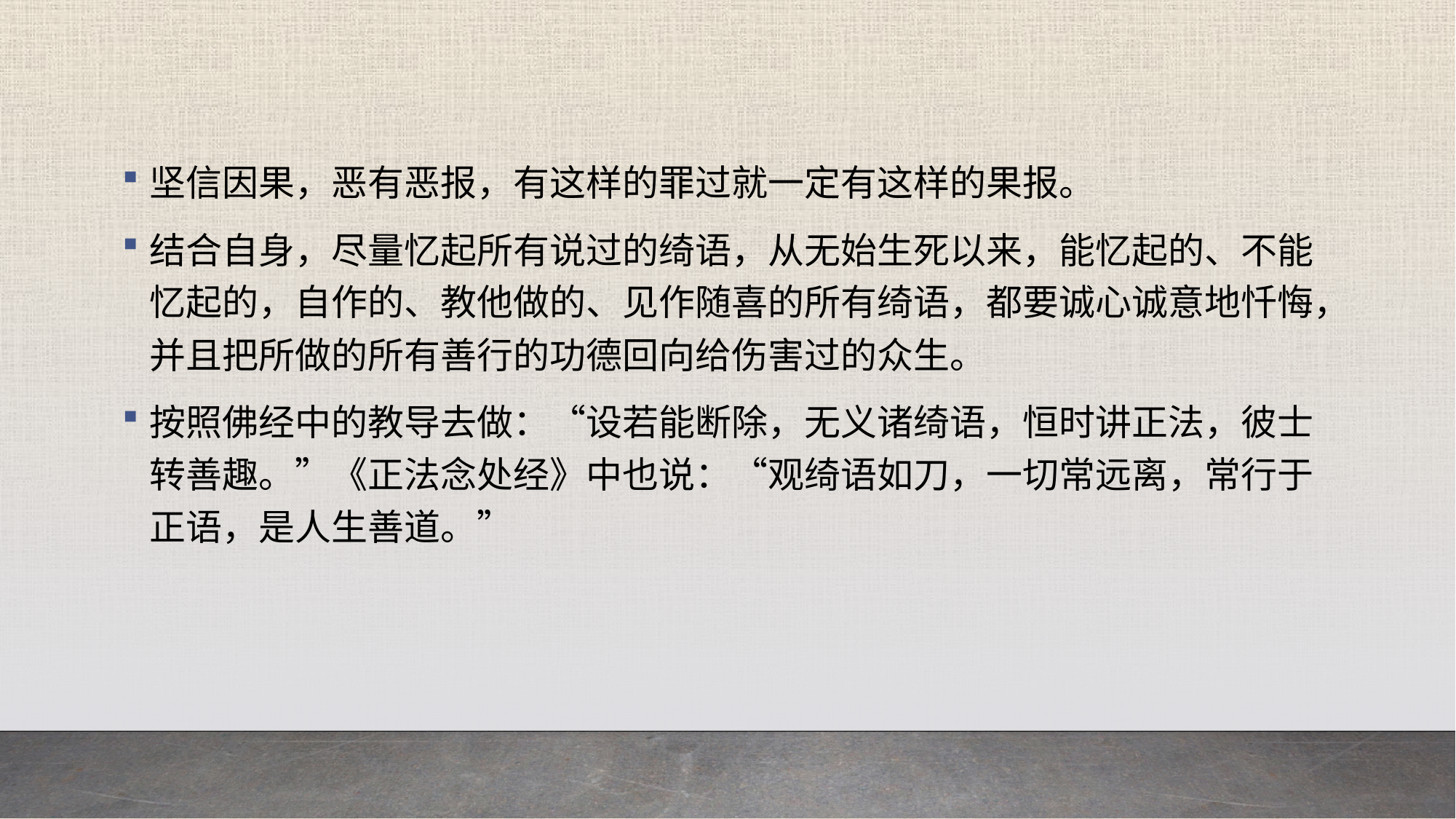

坚信因果，恶有恶报，有这样的罪过就一定有这样的果报。
结合自身，尽量忆起所有说过的绮语，从无始生死以来，能忆起的、不能忆起的，自作的、教他做的、见作随喜的所有绮语，都要诚心诚意地忏悔，并且把所做的所有善行的功德回向给伤害过的众生。
按照佛经中的教导去做：“设若能断除，无义诸绮语，恒时讲正法，彼士转善趣。”《正法念处经》中也说：“观绮语如刀，一切常远离，常行于正语，是人生善道。”